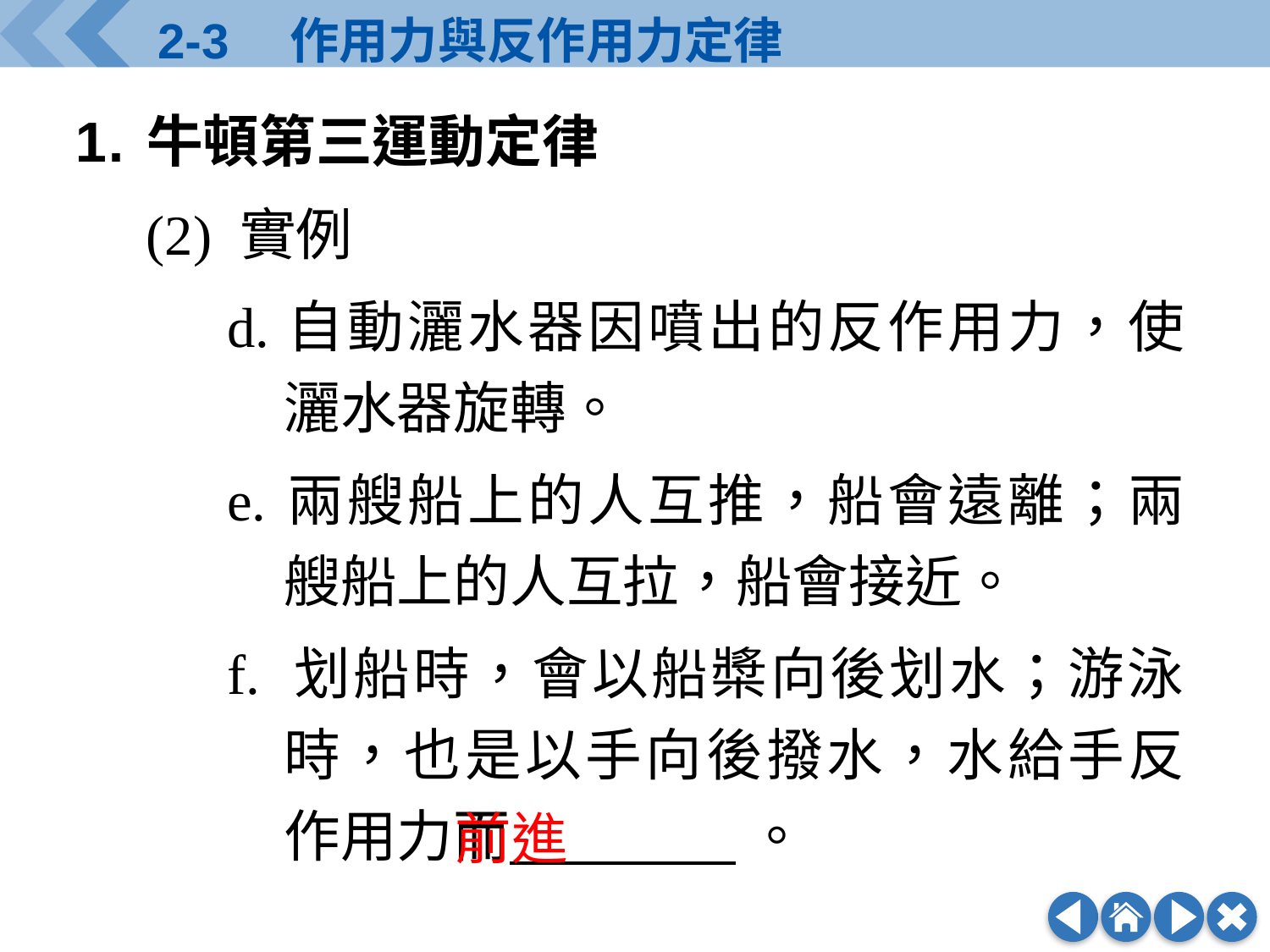

牛頓第三運動定律
(2) 實例
d.	自動灑水器因噴出的反作用力，使灑水器旋轉。
e.	兩艘船上的人互推，船會遠離；兩艘船上的人互拉，船會接近。
f. 划船時，會以船槳向後划水；游泳時，也是以手向後撥水，水給手反作用力而　　　　 。
前進